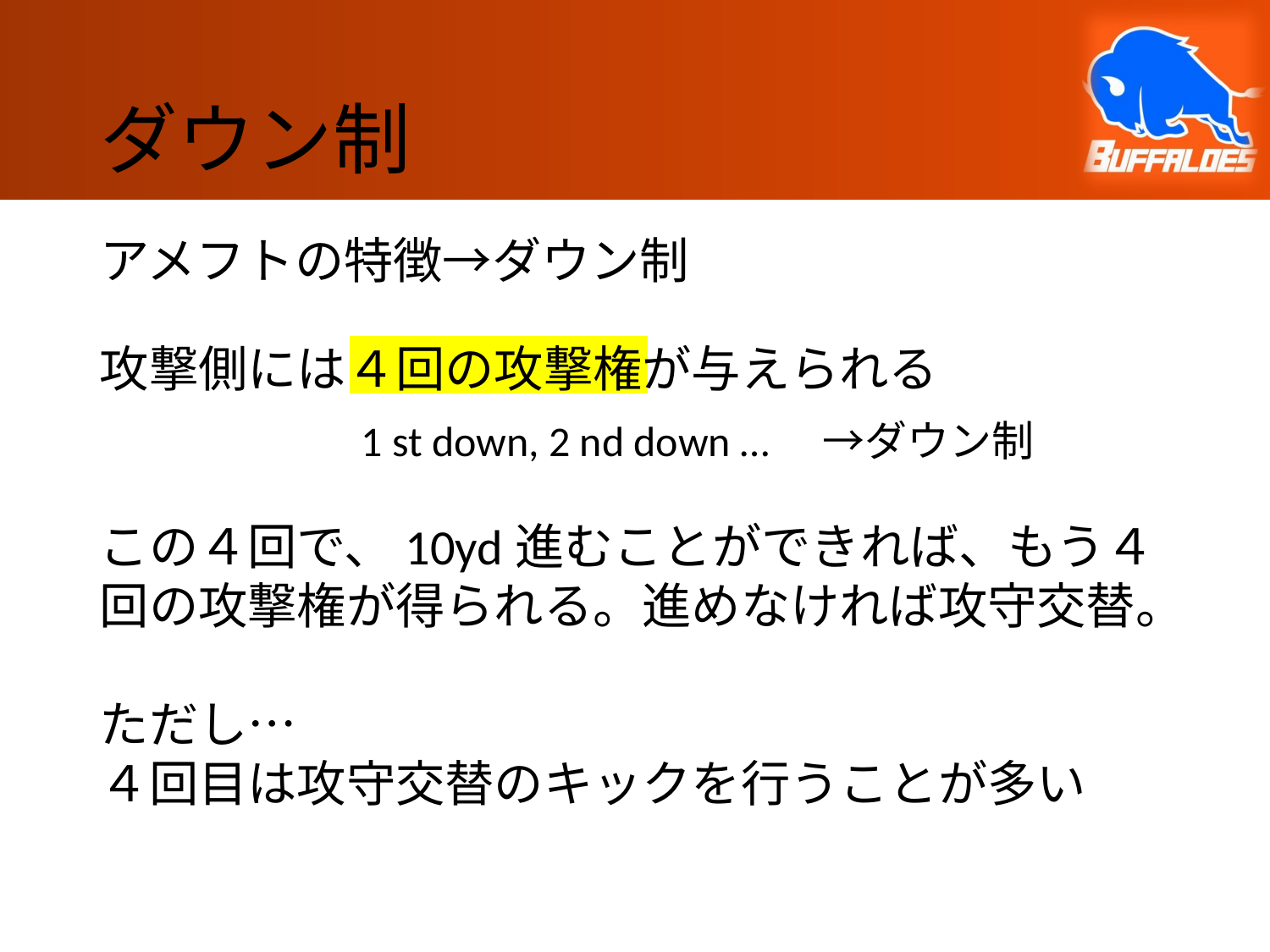

# ダウン制
アメフトの特徴→ダウン制
攻撃側には４回の攻撃権が与えられる

1 st down, 2 nd down …　→ダウン制
この４回で、10yd進むことができれば、もう４回の攻撃権が得られる。進めなければ攻守交替。

ただし…
４回目は攻守交替のキックを行うことが多い